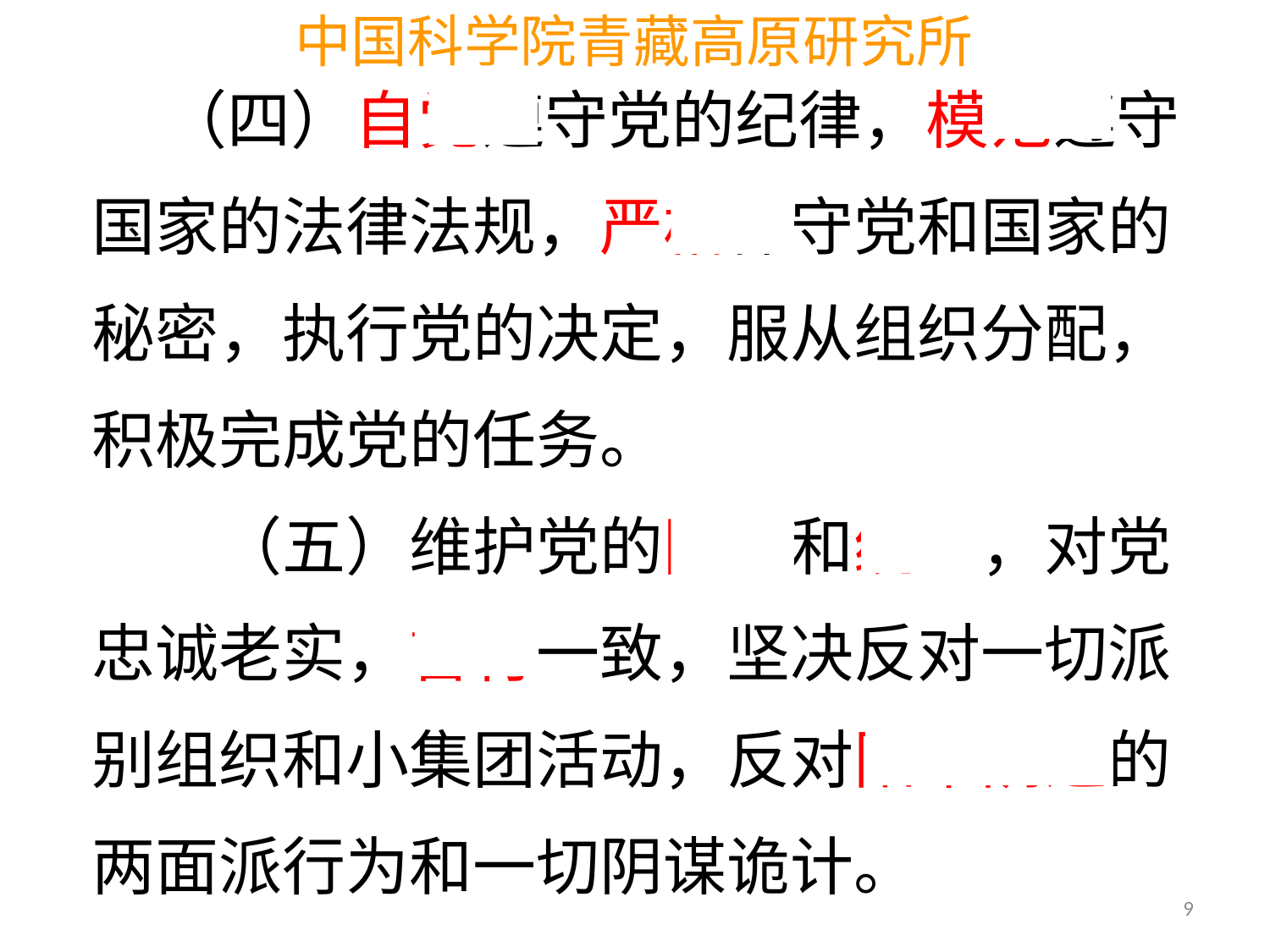

# （四）自觉遵守党的纪律，模范遵守国家的法律法规，严格保守党和国家的秘密，执行党的决定，服从组织分配，积极完成党的任务。 　　（五）维护党的团结和统一，对党忠诚老实，言行一致，坚决反对一切派别组织和小集团活动，反对阳奉阴违的两面派行为和一切阴谋诡计。

9